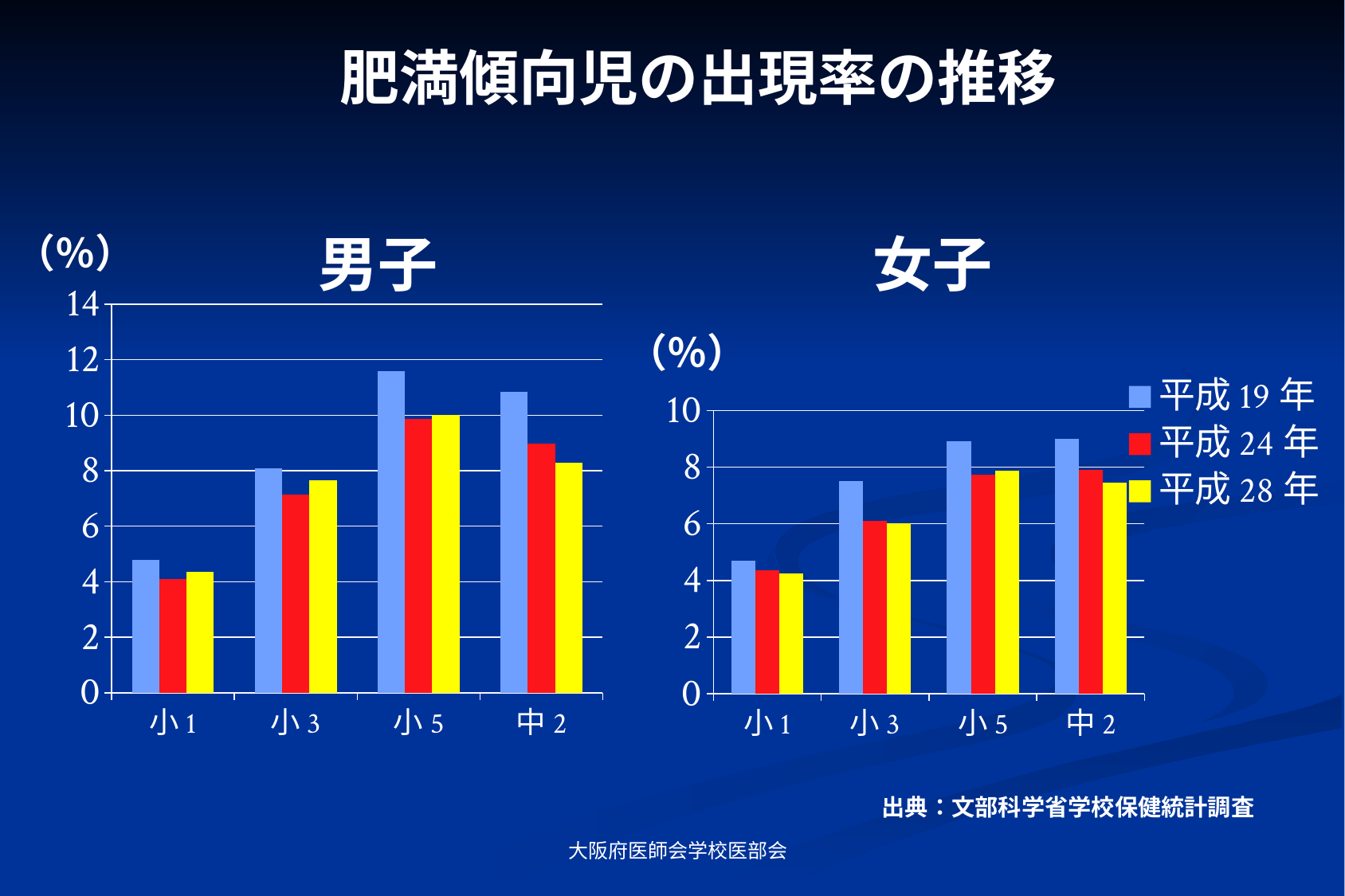

肥満傾向児の出現率の推移
男子
女子
（％）

### Chart

| Category | 平成19年 | 平成24年 | 平成28年 |
|---|---|---|---|
| 小1 | 4.79 | 4.09 | 4.35 |
| 小3 | 8.09 | 7.13 | 7.649999999999998 |
| 小5 | 11.59 | 9.86 | 10.01 |
| 中2 | 10.84 | 8.96 | 8.28 |
（％）

### Chart

| Category | 平成19年 | 平成24年 | 平成28年 |
|---|---|---|---|
| 小1 | 4.7 | 4.37 | 4.24 |
| 小3 | 7.5 | 6.09 | 6.03 |
| 小5 | 8.92 | 7.73 | 7.859999999999998 |
| 中2 | 8.99 | 7.9 | 7.46 |
出典：文部科学省学校保健統計調査
大阪府医師会学校医部会